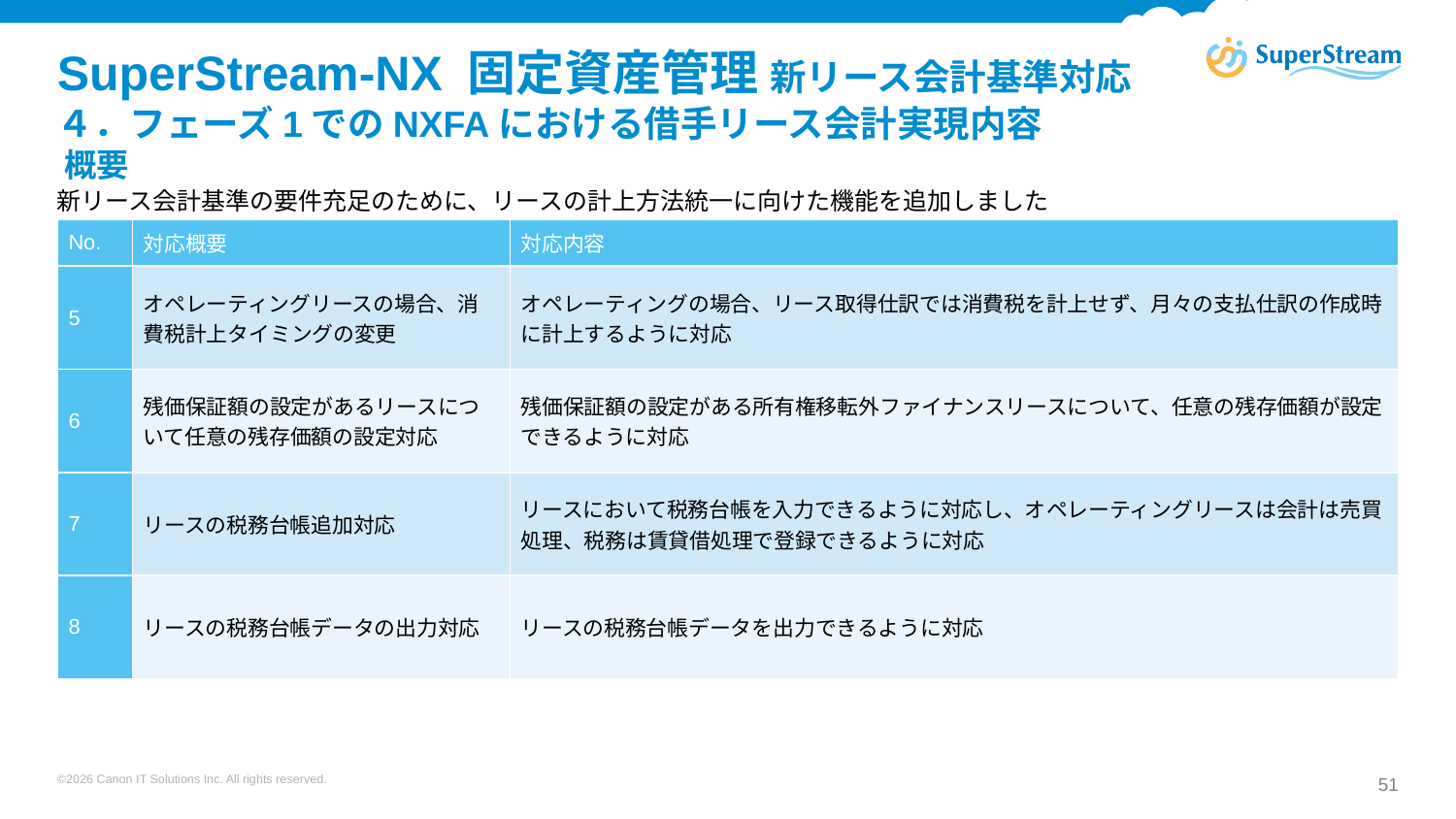

# SuperStream-NX 固定資産管理 新リース会計基準対応 ４．フェーズ1でのNXFAにおける借手リース会計実現内容 概要
新リース会計基準の要件充足のために、リースの計上方法統一に向けた機能を追加しました

| No. | 対応概要 | 対応内容 |
| --- | --- | --- |
| 5 | オペレーティングリースの場合、消費税計上タイミングの変更 | オペレーティングの場合、リース取得仕訳では消費税を計上せず、月々の支払仕訳の作成時に計上するように対応 |
| 6 | 残価保証額の設定があるリースについて任意の残存価額の設定対応 | 残価保証額の設定がある所有権移転外ファイナンスリースについて、任意の残存価額が設定できるように対応 |
| 7 | リースの税務台帳追加対応 | リースにおいて税務台帳を入力できるように対応し、オペレーティングリースは会計は売買処理、税務は賃貸借処理で登録できるように対応 |
| 8 | リースの税務台帳データの出力対応 | リースの税務台帳データを出力できるように対応 |
©2026 Canon IT Solutions Inc. All rights reserved.
51